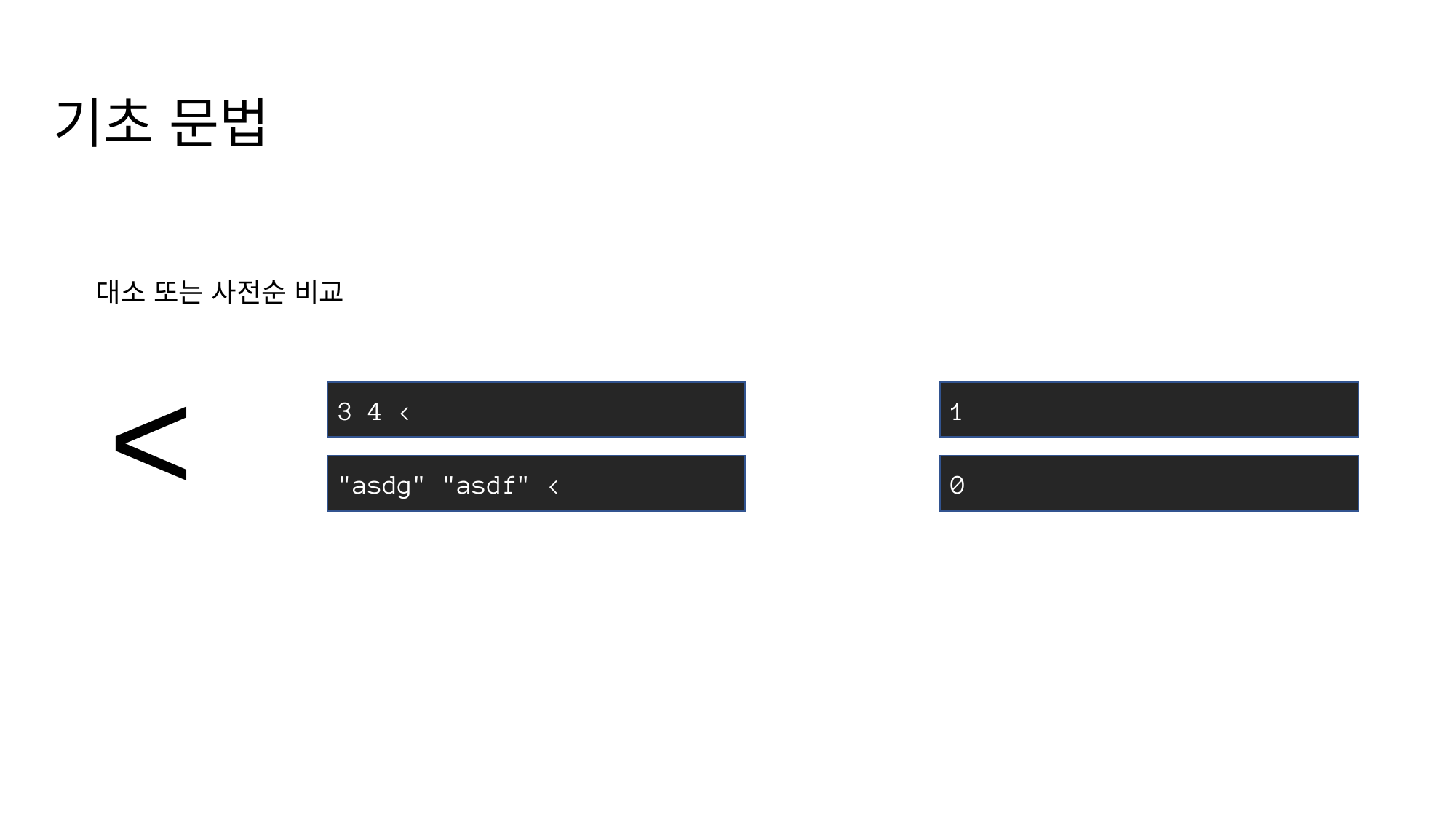

기초 문법
<
대소 또는 사전순 비교
3 4 <
1
"asdg" "asdf" <
0